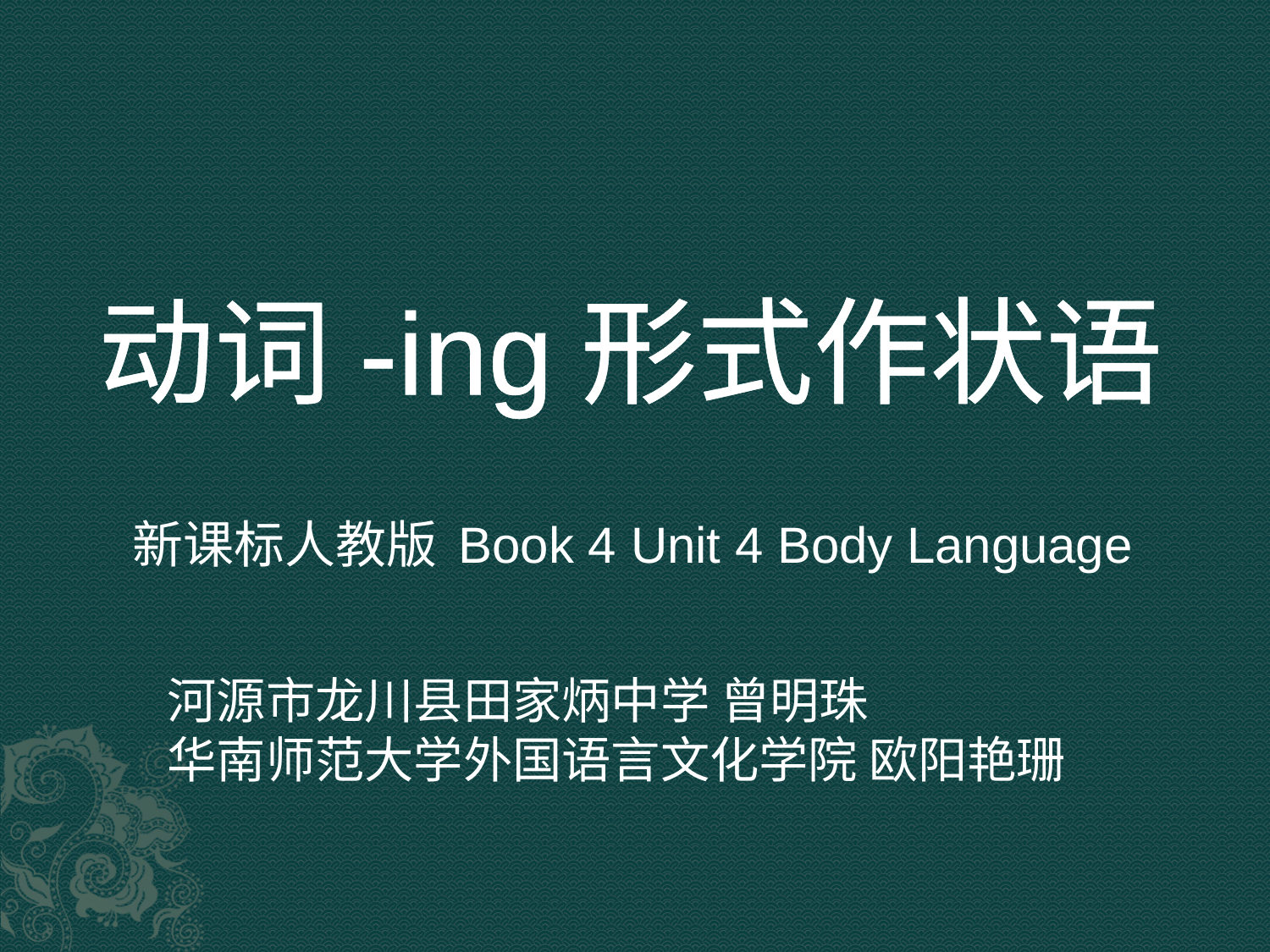

动词-ing形式作状语
新课标人教版 Book 4 Unit 4 Body Language

             河源市龙川县田家炳中学 曾明珠
             华南师范大学外国语言文化学院 欧阳艳珊